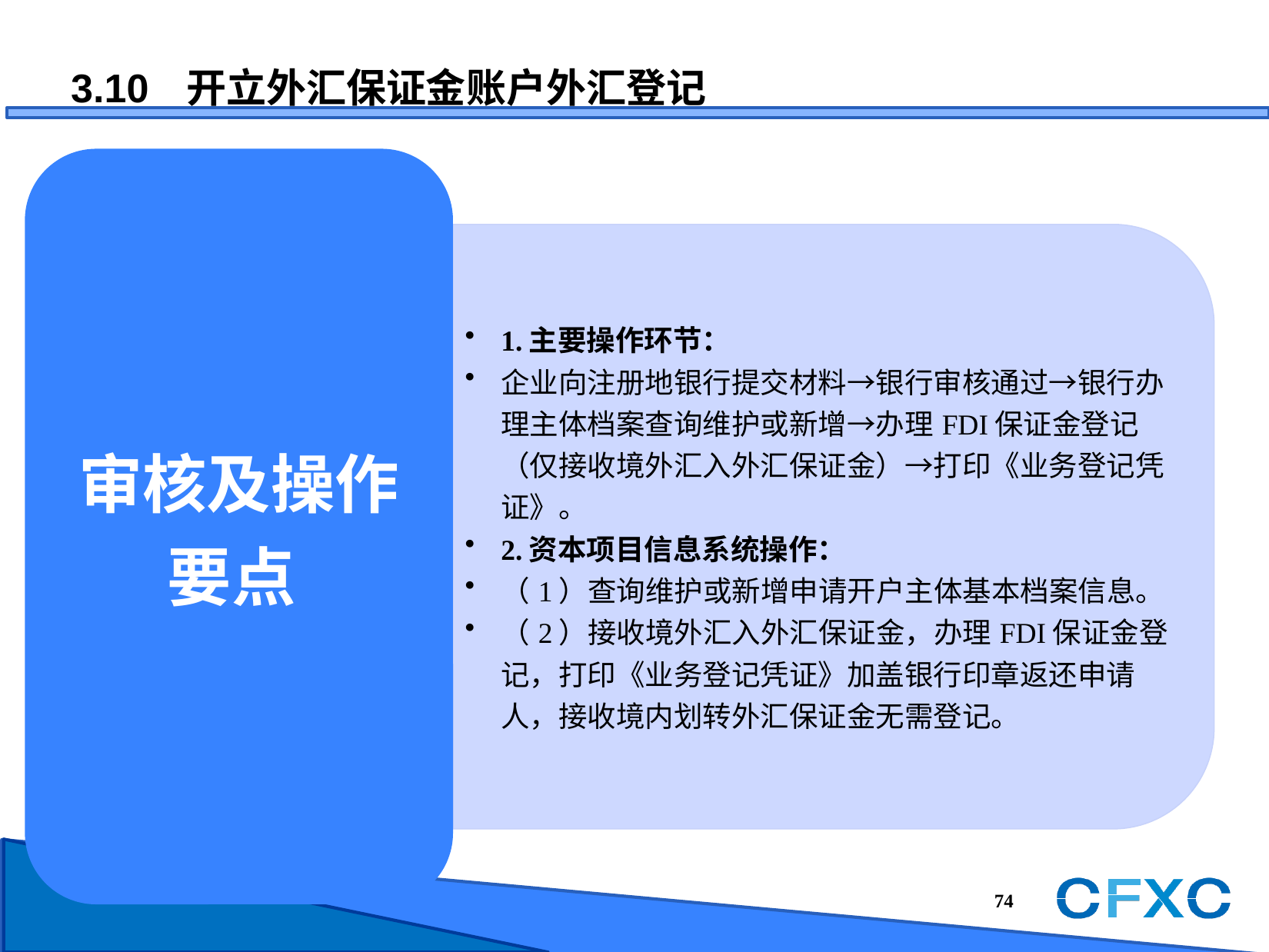

3.10	开立外汇保证金账户外汇登记
审核及操作要点
1.主要操作环节：
企业向注册地银行提交材料→银行审核通过→银行办理主体档案查询维护或新增→办理FDI保证金登记（仅接收境外汇入外汇保证金）→打印《业务登记凭证》。
2.资本项目信息系统操作：
（1）查询维护或新增申请开户主体基本档案信息。
（2）接收境外汇入外汇保证金，办理FDI保证金登记，打印《业务登记凭证》加盖银行印章返还申请人，接收境内划转外汇保证金无需登记。
74